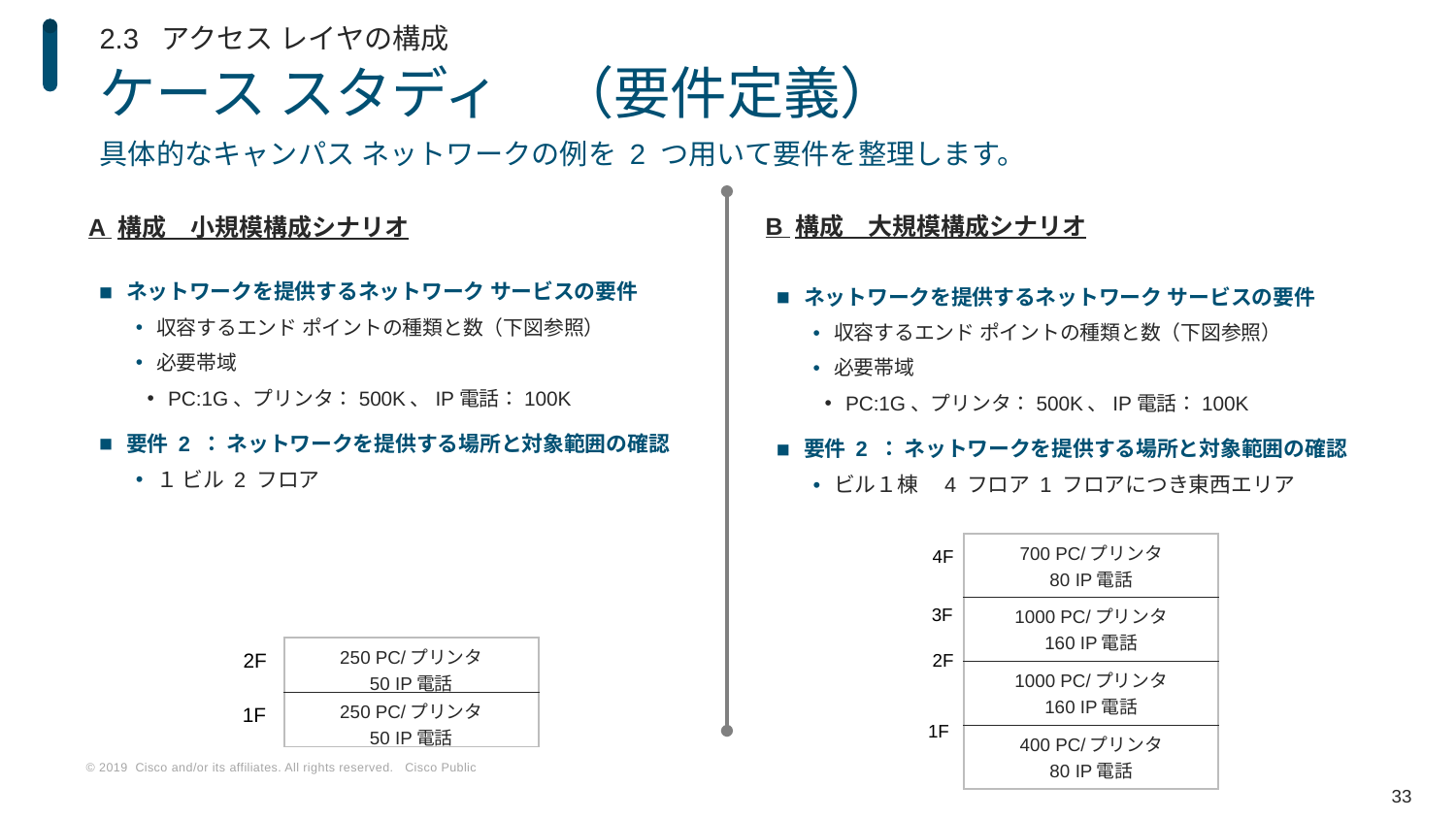

2.3  アクセス レイヤの構成
# ケース スタディ　（要件定義）
具体的なキャンパス ネットワークの例を 2 つ用いて要件を整理します。
B 構成　大規模構成シナリオ
A 構成　小規模構成シナリオ
ネットワークを提供するネットワーク サービスの要件
収容するエンド ポイントの種類と数（下図参照）
必要帯域
PC:1G、プリンタ：500K、IP電話：100K
要件 2 ： ネットワークを提供する場所と対象範囲の確認
１ ビル 2 フロア

ネットワークを提供するネットワーク サービスの要件
収容するエンド ポイントの種類と数（下図参照）
必要帯域
PC:1G、プリンタ：500K、IP電話：100K
要件 2 ： ネットワークを提供する場所と対象範囲の確認
ビル１棟　4 フロア 1 フロアにつき東西エリア
| 700 PC/プリンタ 80 IP電話 |
| --- |
| 1000 PC/プリンタ 160 IP電話 |
| 1000 PC/プリンタ 160 IP電話 |
| 400 PC/プリンタ 80 IP電話 |
4F
3F
| 250 PC/プリンタ 50 IP電話 |
| --- |
| 250 PC/プリンタ 50 IP電話 |
2F
2F
1F
1F
33